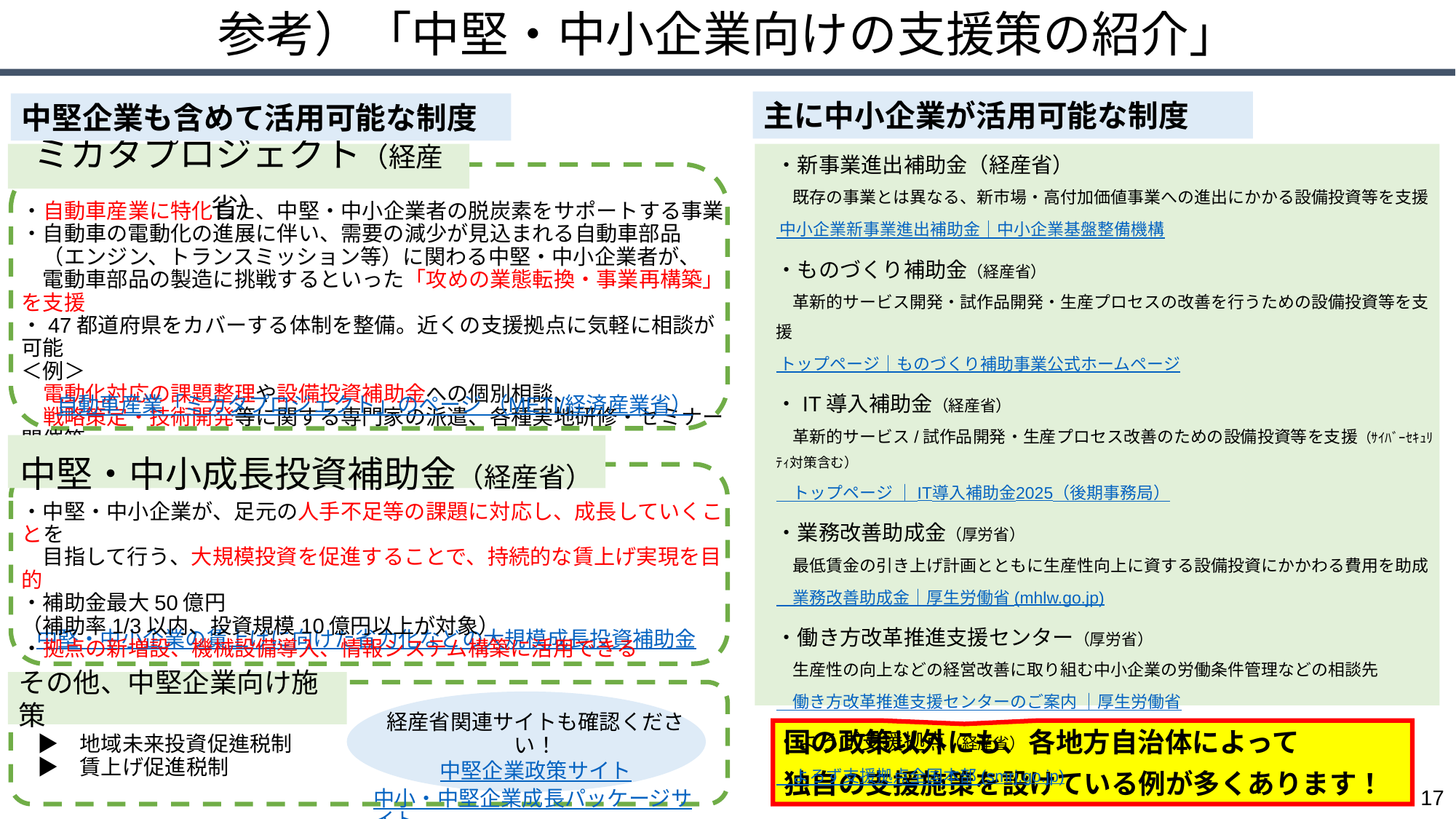

参考）「中堅・中小企業向けの支援策の紹介」

主に中小企業が活用可能な制度
中堅企業も含めて活用可能な制度
・新事業進出補助金（経産省）
　既存の事業とは異なる、新市場・高付加価値事業への進出にかかる設備投資等を支援
 中小企業新事業進出補助金｜中小企業基盤整備機構
・ものづくり補助金（経産省）
　革新的サービス開発・試作品開発・生産プロセスの改善を行うための設備投資等を支援
 トップページ｜ものづくり補助事業公式ホームページ
・IT導入補助金（経産省）
　革新的サービス/試作品開発・生産プロセス改善のための設備投資等を支援（ｻｲﾊﾞｰｾｷｭﾘﾃｨ対策含む）
　トップページ ｜ IT導入補助金2025（後期事務局）
・業務改善助成金（厚労省）
　最低賃金の引き上げ計画とともに生産性向上に資する設備投資にかかわる費用を助成
　業務改善助成金｜厚生労働省 (mhlw.go.jp)
・働き方改革推進支援センター（厚労省）
　生産性の向上などの経営改善に取り組む中小企業の労働条件管理などの相談先
　働き方改革推進支援センターのご案内 ｜厚生労働省
・よろず支援拠点（経産省）
　よろず支援拠点全国本部 (smrj.go.jp)

ミカタプロジェクト（経産省）

・自動車産業に特化した、中堅・中小企業者の脱炭素をサポートする事業
・自動車の電動化の進展に伴い、需要の減少が見込まれる自動車部品
　（エンジン、トランスミッション等）に関わる中堅・中小企業者が、
　電動車部品の製造に挑戦するといった「攻めの業態転換・事業再構築」を支援
・47都道府県をカバーする体制を整備。近くの支援拠点に気軽に相談が可能
＜例＞
　電動化対応の課題整理や設備投資補助金への個別相談、
　戦略策定・技術開発等に関する専門家の派遣、各種実地研修・セミナー開催等
自動車産業「ミカタプロジェクト」のページ （METI/経済産業省）
中堅・中小成長投資補助金（経産省）

・中堅・中小企業が、足元の人手不足等の課題に対応し、成長していくことを
　目指して行う、大規模投資を促進することで、持続的な賃上げ実現を目的
・補助金最大50億円
（補助率1/3以内、投資規模10億円以上が対象）
・拠点の新増設、機械設備導入、情報システム構築に活用できる
中堅・中小企業の賃上げに向けた省力化などの大規模成長投資補助金
その他、中堅企業向け施策

経産省関連サイトも確認ください！
中堅企業政策サイト
中小・中堅企業成長パッケージサイト

国の政策以外にも、各地方自治体によって
独自の支援施策を設けている例が多くあります！
　▶　地域未来投資促進税制
　▶　賃上げ促進税制
17